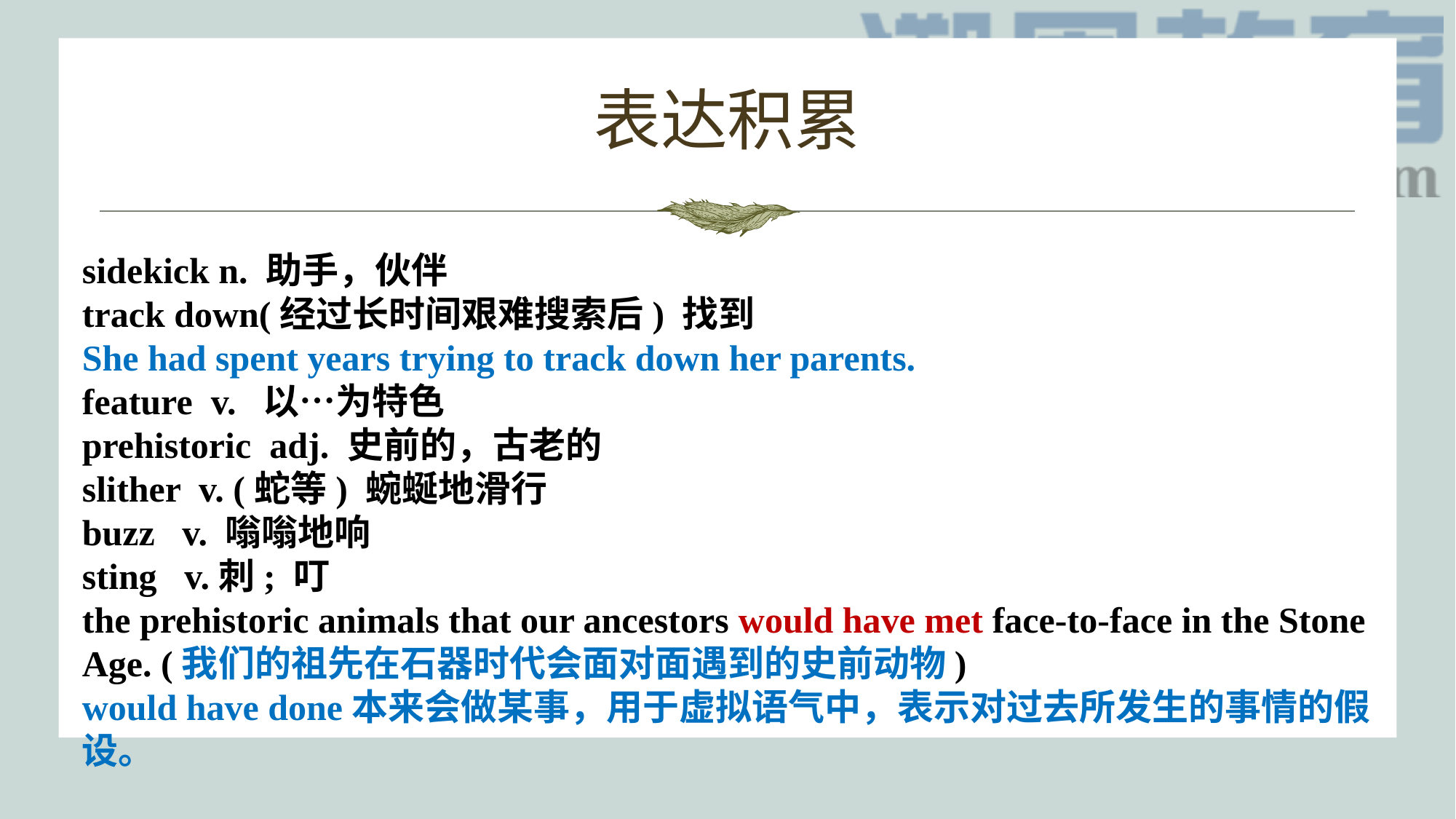

# 表达积累
sidekick n. 助手，伙伴
track down(经过长时间艰难搜索后) 找到
She had spent years trying to track down her parents.
feature  v.  以…为特色
prehistoric  adj. 史前的，古老的
slither  v. (蛇等) 蜿蜒地滑行
buzz   v. 嗡嗡地响
sting   v.刺; 叮
the prehistoric animals that our ancestors would have met face-to-face in the Stone Age. (我们的祖先在石器时代会面对面遇到的史前动物)
would have done本来会做某事，用于虚拟语气中，表示对过去所发生的事情的假设。